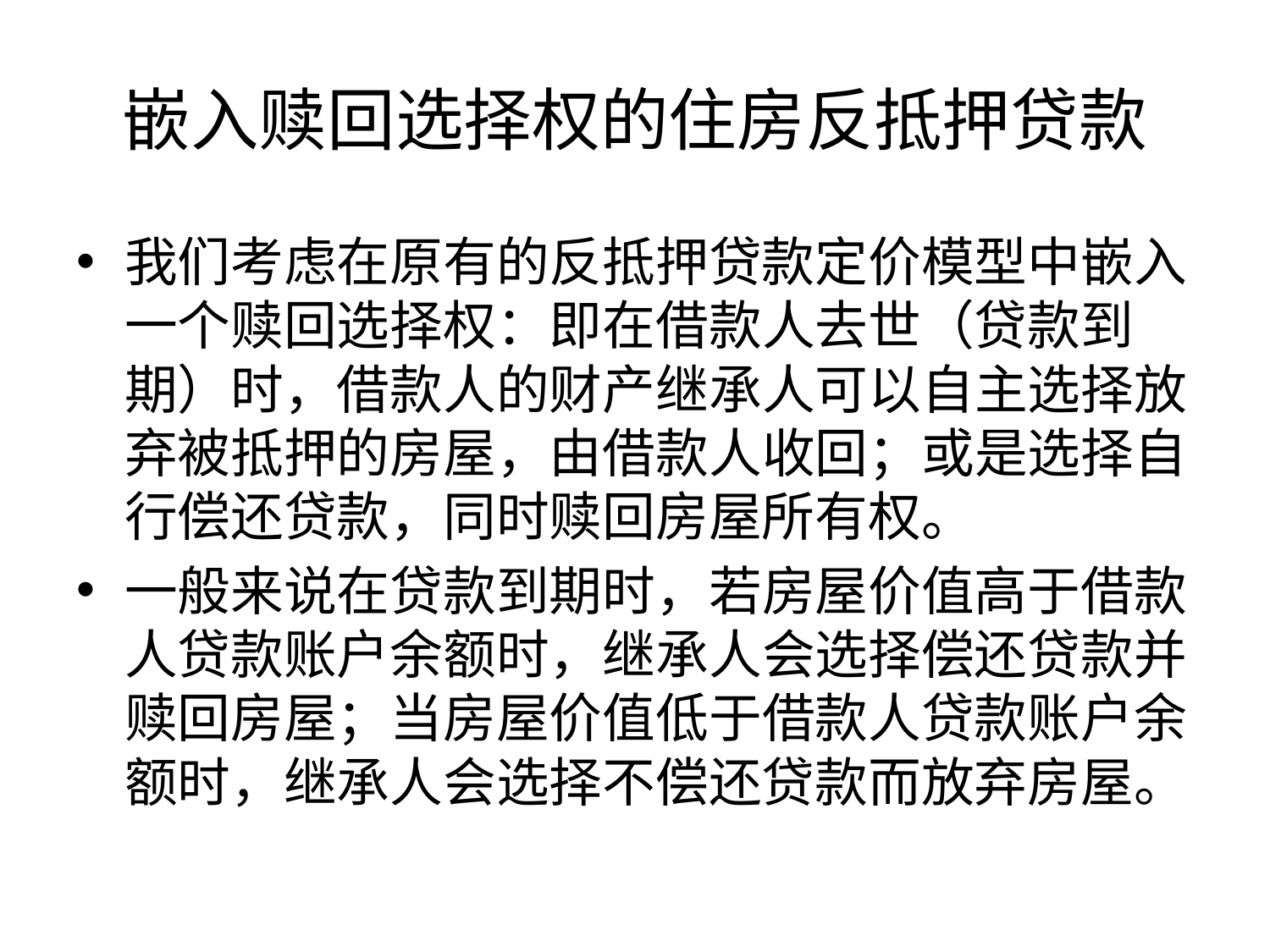

# 嵌入赎回选择权的住房反抵押贷款
我们考虑在原有的反抵押贷款定价模型中嵌入一个赎回选择权：即在借款人去世（贷款到期）时，借款人的财产继承人可以自主选择放弃被抵押的房屋，由借款人收回；或是选择自行偿还贷款，同时赎回房屋所有权。
一般来说在贷款到期时，若房屋价值高于借款人贷款账户余额时，继承人会选择偿还贷款并赎回房屋；当房屋价值低于借款人贷款账户余额时，继承人会选择不偿还贷款而放弃房屋。